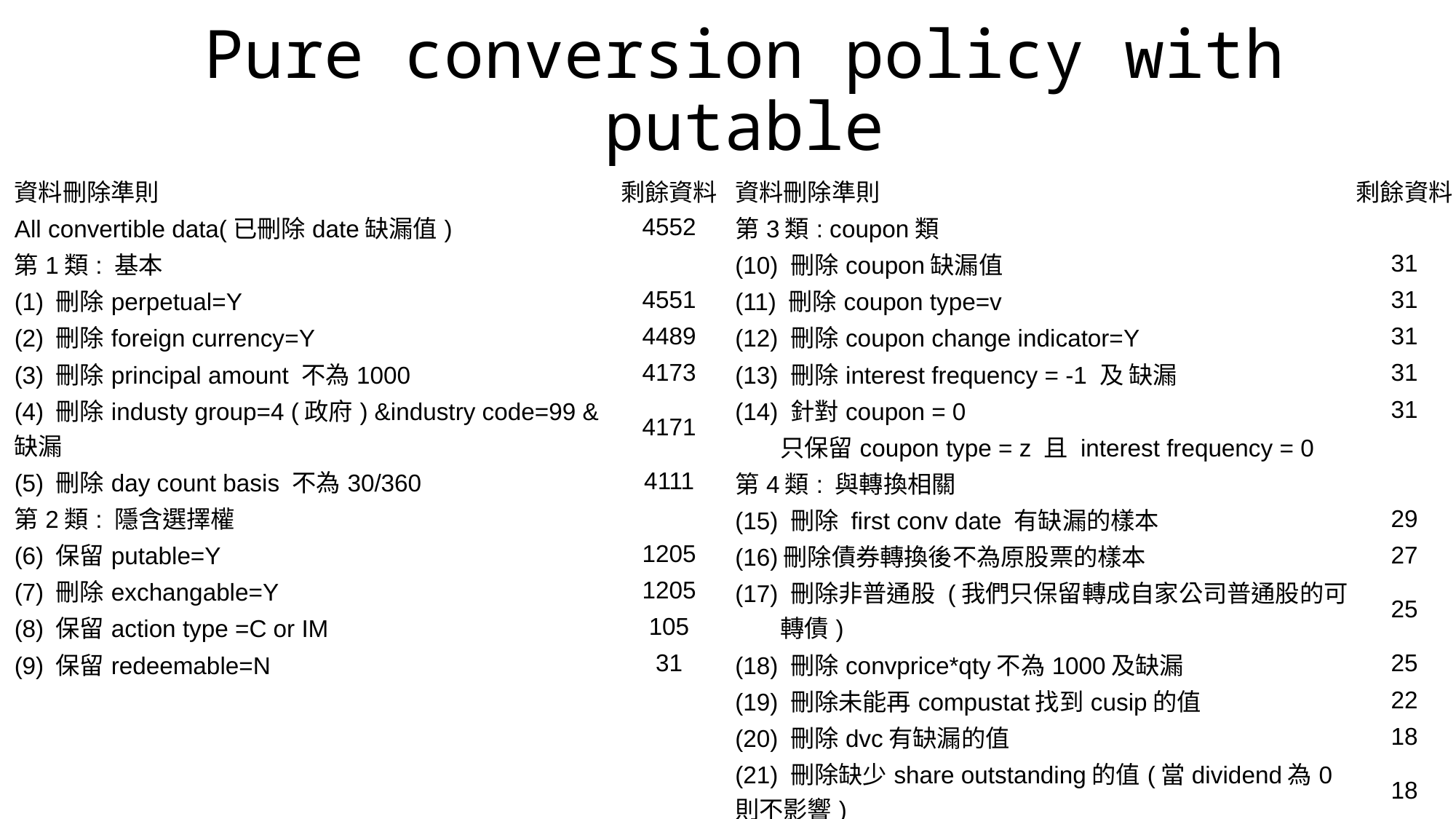

# Pure conversion policy with putable
| 資料刪除準則 | 剩餘資料 |
| --- | --- |
| All convertible data(已刪除date缺漏值) | 4552 |
| 第1類: 基本 |  |
| (1) 刪除perpetual=Y | 4551 |
| (2) 刪除foreign currency=Y | 4489 |
| (3) 刪除principal amount 不為1000 | 4173 |
| (4) 刪除industy group=4 (政府) &industry code=99 & 缺漏 | 4171 |
| (5) 刪除day count basis 不為30/360 | 4111 |
| 第2類: 隱含選擇權 |  |
| (6) 保留putable=Y | 1205 |
| (7) 刪除exchangable=Y | 1205 |
| (8) 保留action type =C or IM | 105 |
| (9) 保留redeemable=N | 31 |
| 資料刪除準則 | 剩餘資料 |
| --- | --- |
| 第3類: coupon類 |  |
| (10) 刪除coupon缺漏值 | 31 |
| (11) 刪除coupon type=v | 31 |
| (12) 刪除coupon change indicator=Y | 31 |
| (13) 刪除interest frequency = -1 及 缺漏 | 31 |
| (14) 針對coupon = 0 | 31 |
| 只保留coupon type = z 且 interest frequency = 0 |  |
| 第4類: 與轉換相關 |  |
| (15) 刪除 first conv date 有缺漏的樣本 | 29 |
| (16)刪除債券轉換後不為原股票的樣本 | 27 |
| (17) 刪除非普通股 (我們只保留轉成自家公司普通股的可 轉債) | 25 |
| (18) 刪除convprice\*qty不為1000及缺漏 | 25 |
| (19) 刪除未能再compustat找到cusip的值 | 22 |
| (20) 刪除dvc有缺漏的值 | 18 |
| (21) 刪除缺少share outstanding的值(當dividend為0則不影響) | 18 |
| 第5類: 其他 |  |
| (22) 刪除enhancement=Y | 17 |
| (23) 刪除pay in kind | 17 |
| (24) 刪除defulted=Y | 17 |